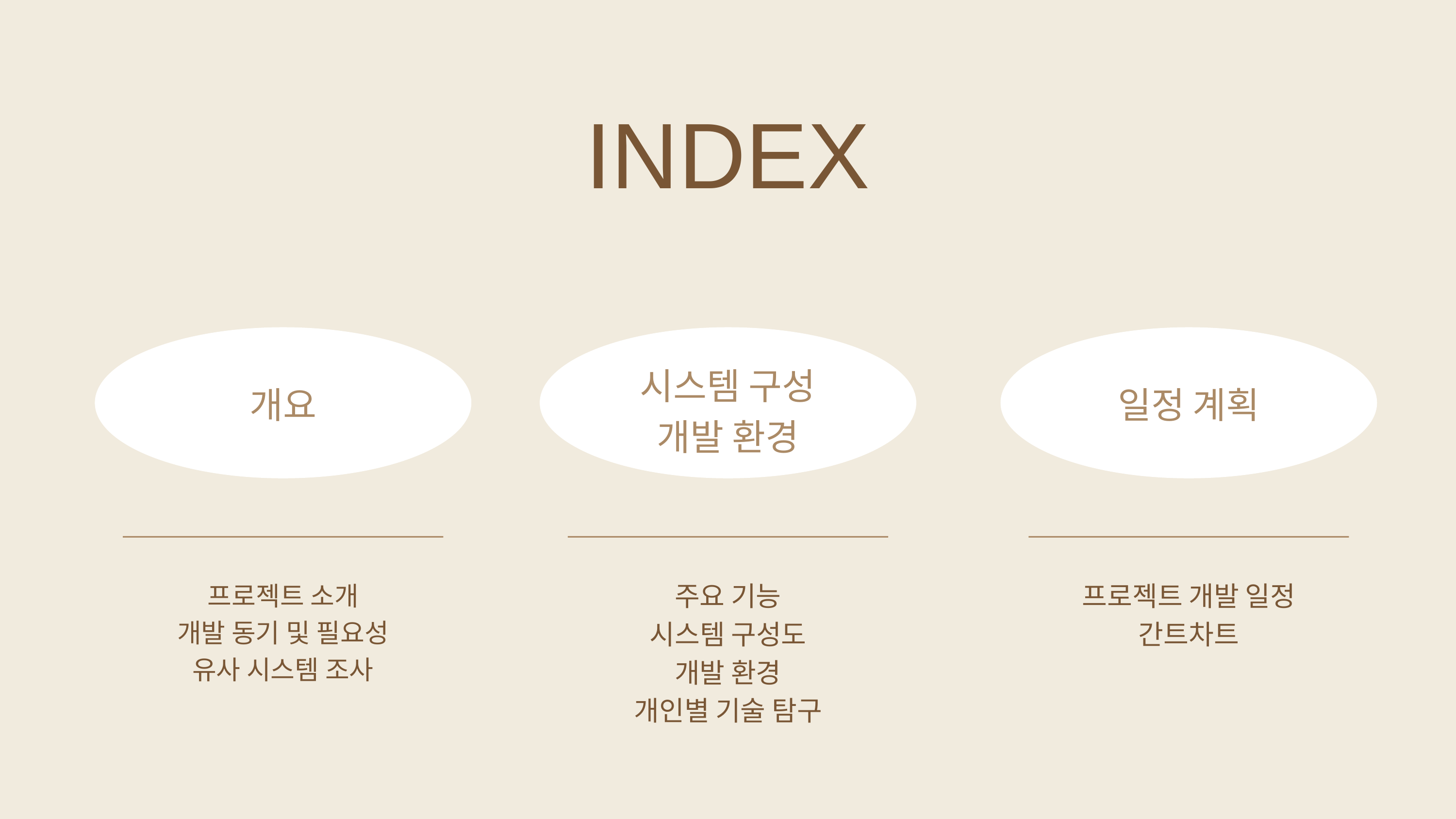

INDEX

시스템 구성
개발 환경
개요
일정 계획

주요 기능
시스템 구성도
개발 환경
개인별 기술 탐구
프로젝트 개발 일정
간트차트
프로젝트 소개
개발 동기 및 필요성
유사 시스템 조사